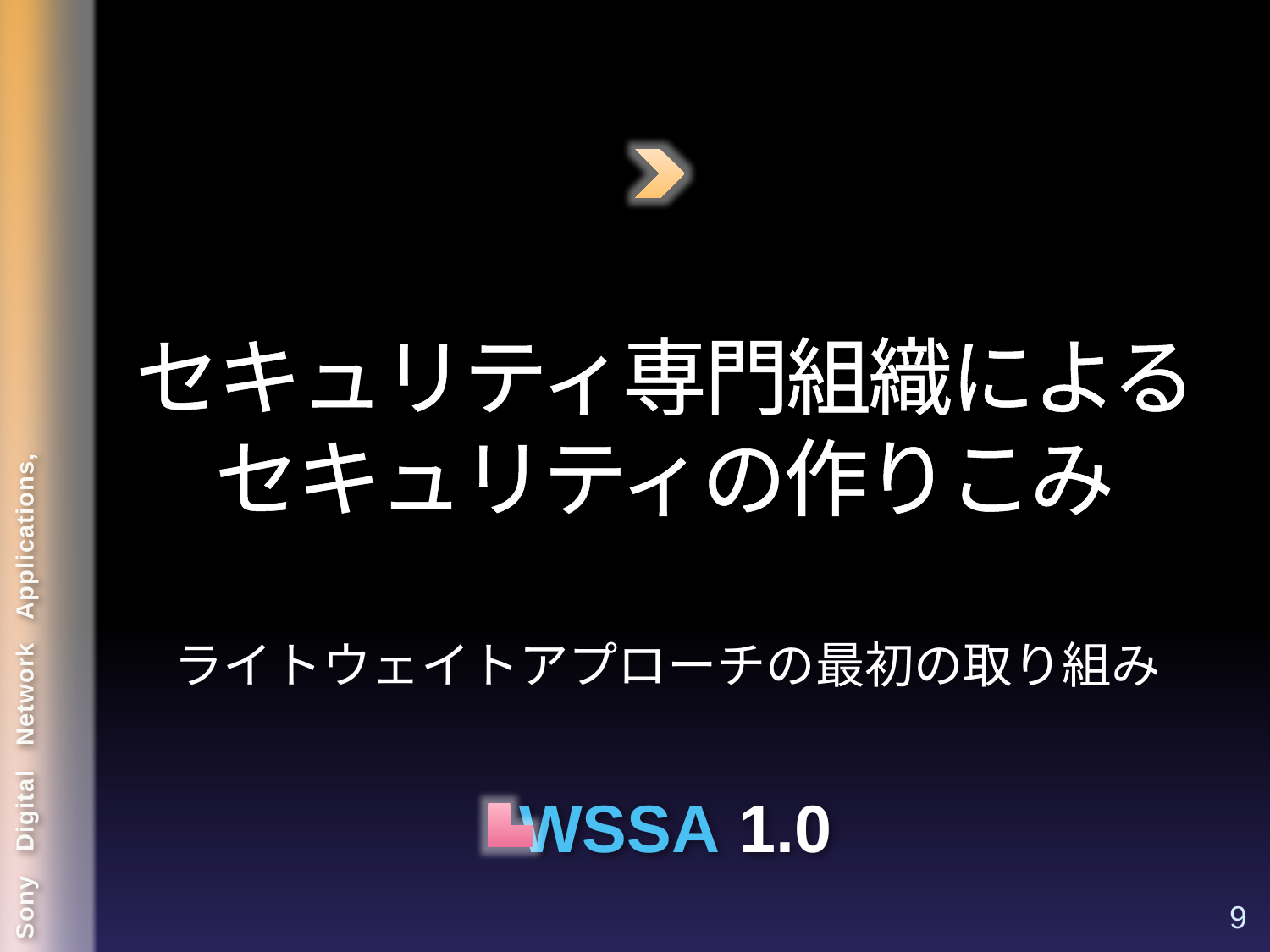

# セキュリティ専門組織によるセキュリティの作りこみ
ライトウェイトアプローチの最初の取り組み
WSSA 1.0

9